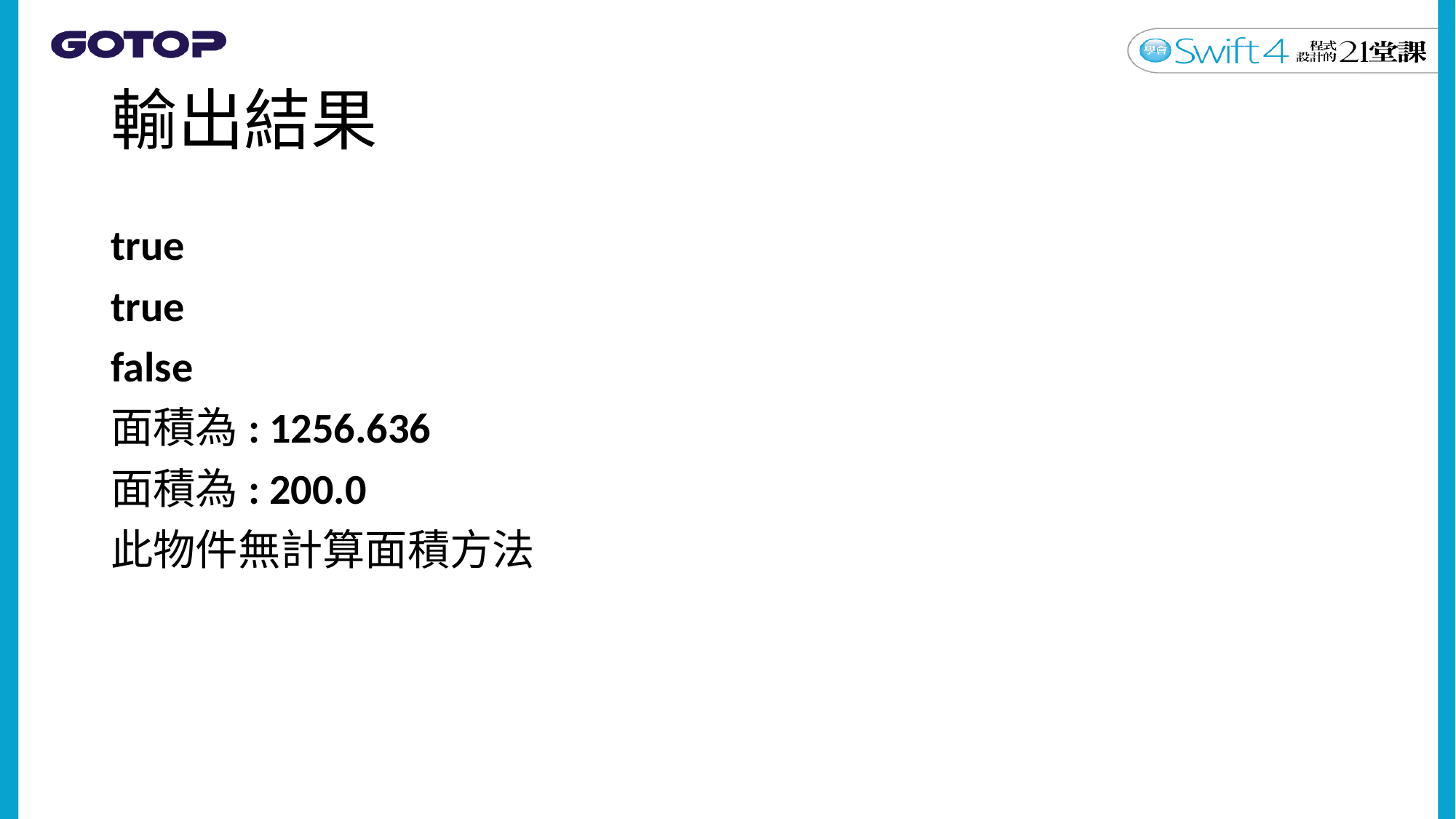

# 輸出結果
true
true
false
面積為: 1256.636
面積為: 200.0
此物件無計算面積方法